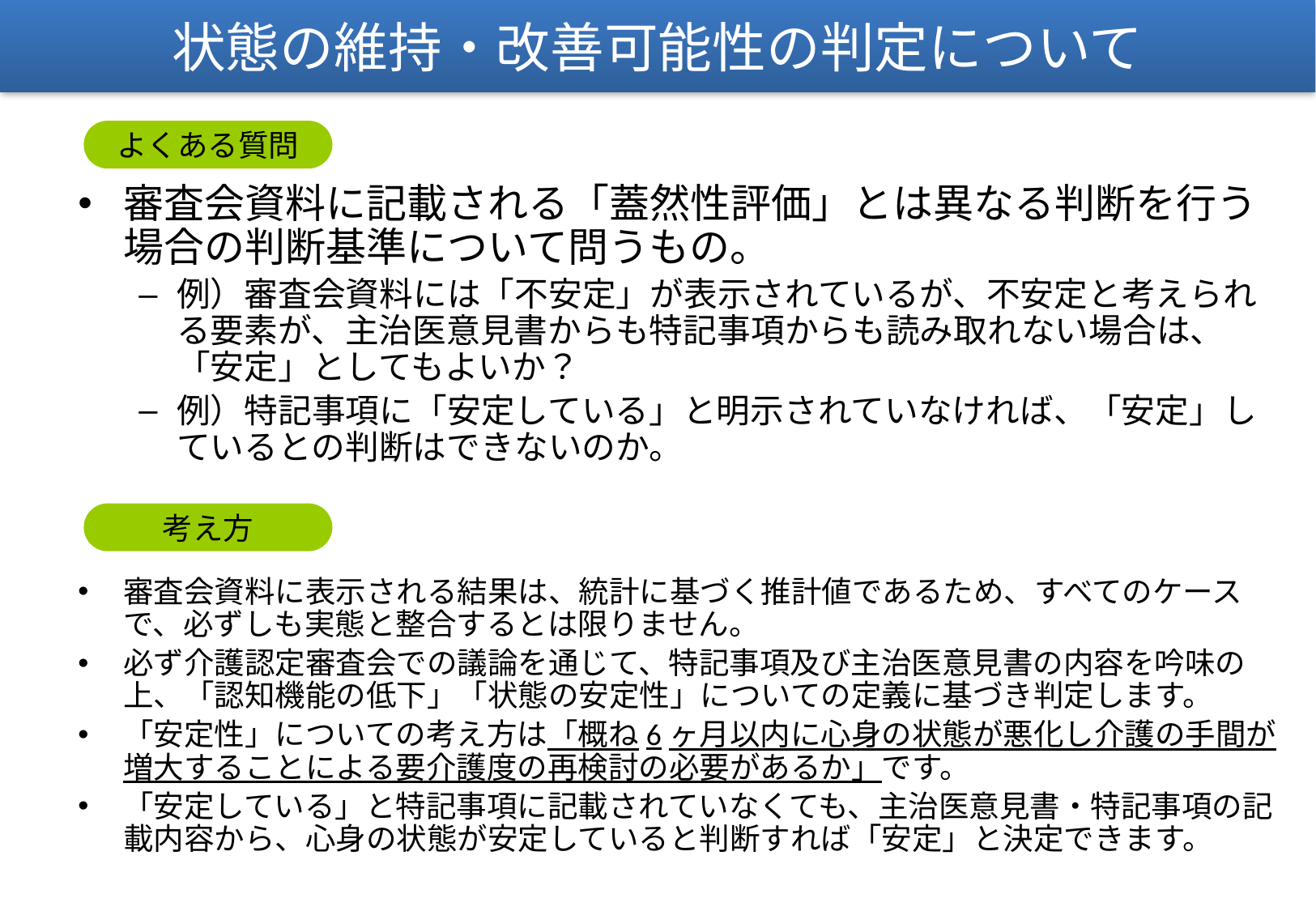

状態の維持・改善可能性の判定について
よくある質問

審査会資料に記載される「蓋然性評価」とは異なる判断を行う場合の判断基準について問うもの。
例）審査会資料には「不安定」が表示されているが、不安定と考えられる要素が、主治医意見書からも特記事項からも読み取れない場合は、「安定」としてもよいか？
例）特記事項に「安定している」と明示されていなければ、「安定」しているとの判断はできないのか。

審査会資料に表示される結果は、統計に基づく推計値であるため、すべてのケースで、必ずしも実態と整合するとは限りません。
必ず介護認定審査会での議論を通じて、特記事項及び主治医意見書の内容を吟味の上、「認知機能の低下」「状態の安定性」についての定義に基づき判定します。
「安定性」についての考え方は「概ね6ヶ月以内に心身の状態が悪化し介護の手間が増大することによる要介護度の再検討の必要があるか」です。
「安定している」と特記事項に記載されていなくても、主治医意見書・特記事項の記載内容から、心身の状態が安定していると判断すれば「安定」と決定できます。
考え方